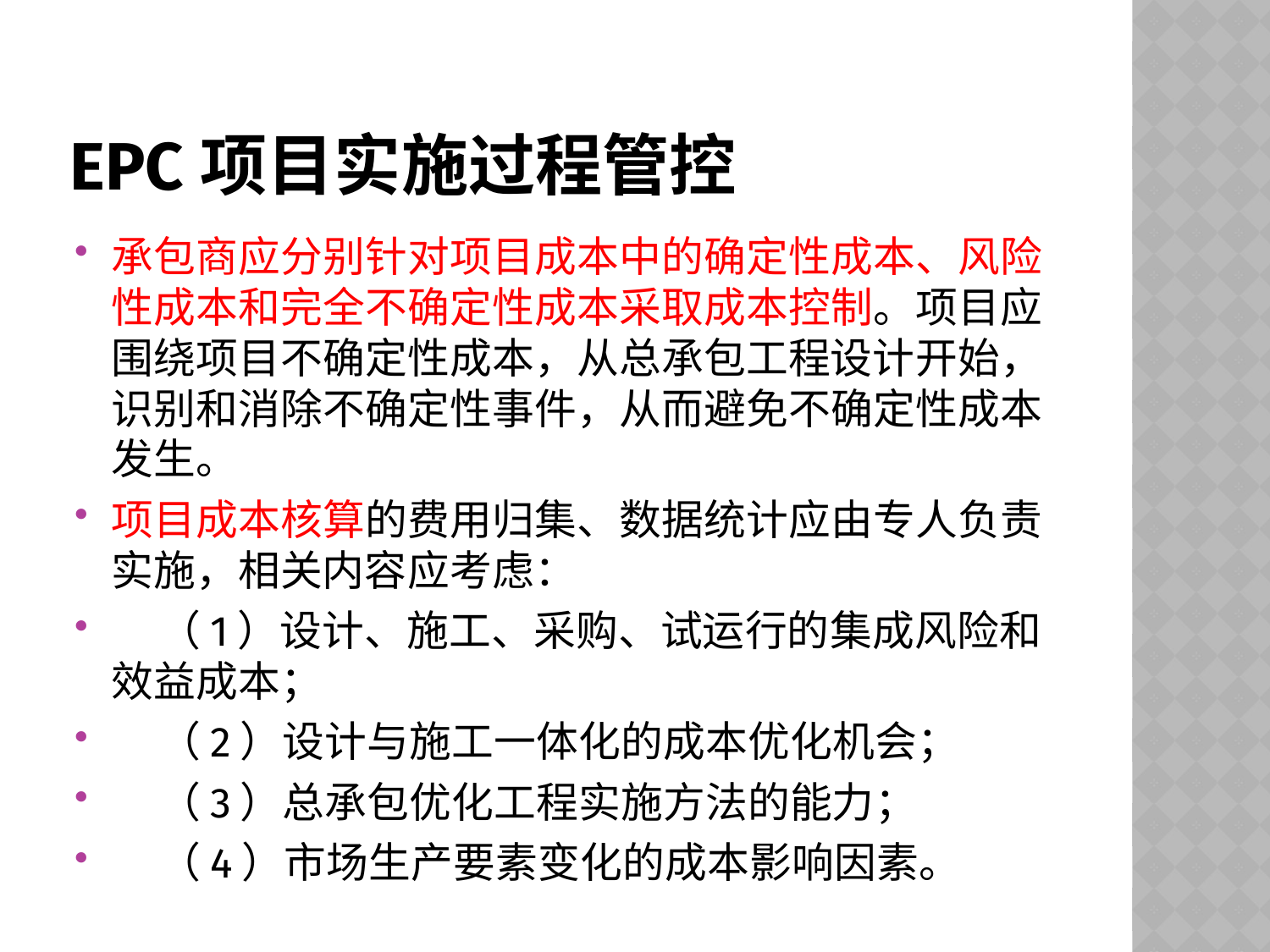

# EPC项目实施过程管控
承包商应分别针对项目成本中的确定性成本、风险性成本和完全不确定性成本采取成本控制。项目应围绕项目不确定性成本，从总承包工程设计开始，识别和消除不确定性事件，从而避免不确定性成本发生。
项目成本核算的费用归集、数据统计应由专人负责实施，相关内容应考虑：
    （1）设计、施工、采购、试运行的集成风险和效益成本；
    （2）设计与施工一体化的成本优化机会；
    （3）总承包优化工程实施方法的能力；
    （4）市场生产要素变化的成本影响因素。